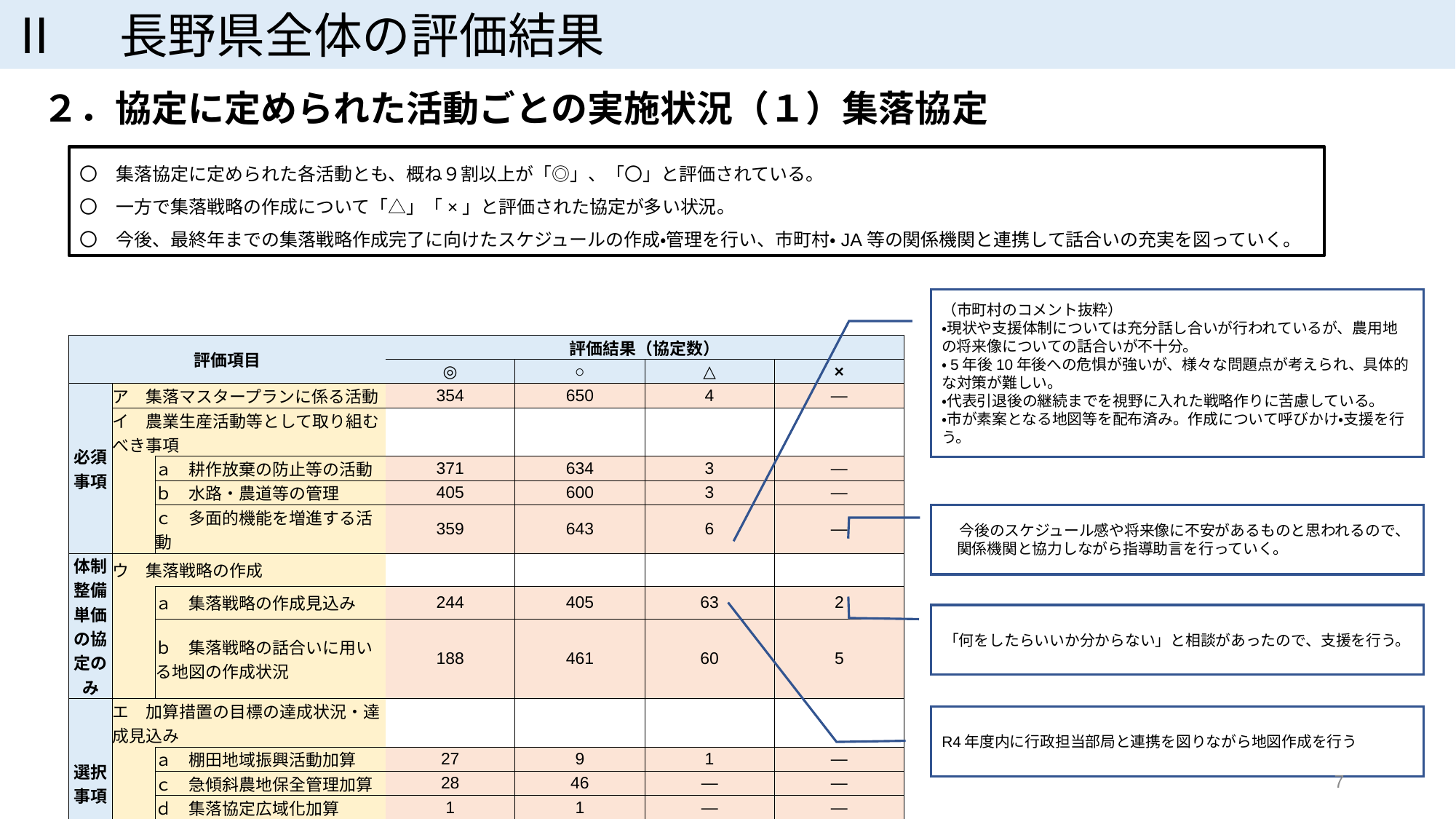

Ⅱ　長野県全体の評価結果
２．協定に定められた活動ごとの実施状況（１）集落協定
〇　集落協定に定められた各活動とも、概ね９割以上が「◎」、「〇」と評価されている。
〇　一方で集落戦略の作成について「△」「×」と評価された協定が多い状況。
〇　今後、最終年までの集落戦略作成完了に向けたスケジュールの作成・管理を行い、市町村・JA等の関係機関と連携して話合いの充実を図っていく。
（市町村のコメント抜粋）
・現状や支援体制については充分話し合いが行われているが、農用地の将来像についての話合いが不十分。
・5年後10年後への危惧が強いが、様々な問題点が考えられ、具体的な対策が難しい。
・代表引退後の継続までを視野に入れた戦略作りに苦慮している。
・市が素案となる地図等を配布済み。作成について呼びかけ・支援を行う。
| 評価項目 |  |  | 評価結果（協定数） |  |  |  |
| --- | --- | --- | --- | --- | --- | --- |
|  |  |  | ◎ | ○ | △ | × |
| 必須事項 | ア　集落マスタープランに係る活動 |  | 354 | 650 | 4 | ― |
|  | イ　農業生産活動等として取り組むべき事項 |  |  |  |  |  |
|  |  | ａ　耕作放棄の防止等の活動 | 371 | 634 | 3 | ― |
|  |  | ｂ　水路・農道等の管理 | 405 | 600 | 3 | ― |
|  |  | ｃ　多面的機能を増進する活動 | 359 | 643 | 6 | ― |
| 体制整備単価 の協定のみ | ウ　集落戦略の作成 |  |  |  |  |  |
|  |  | ａ　集落戦略の作成見込み | 244 | 405 | 63 | 2 |
|  |  | ｂ　集落戦略の話合いに用いる地図の作成状況 | 188 | 461 | 60 | 5 |
| 選択事項 | エ　加算措置の目標の達成状況・達成見込み |  |  |  |  |  |
|  |  | ａ　棚田地域振興活動加算 | 27 | 9 | 1 | ― |
|  |  | ｃ　急傾斜農地保全管理加算 | 28 | 46 | ― | ― |
|  |  | ｄ　集落協定広域化加算 | 1 | 1 | ― | ― |
|  |  | ｅ　集落機能強化加算 | ― | 4 | ― | ― |
|  |  | ｆ　生産性向上加算 | 8 | 9 | ― | ― |
　今後のスケジュール感や将来像に不安があるものと思われるので、
　関係機関と協力しながら指導助言を行っていく。
「何をしたらいいか分からない」と相談があったので、支援を行う。
R4年度内に行政担当部局と連携を図りながら地図作成を行う
7